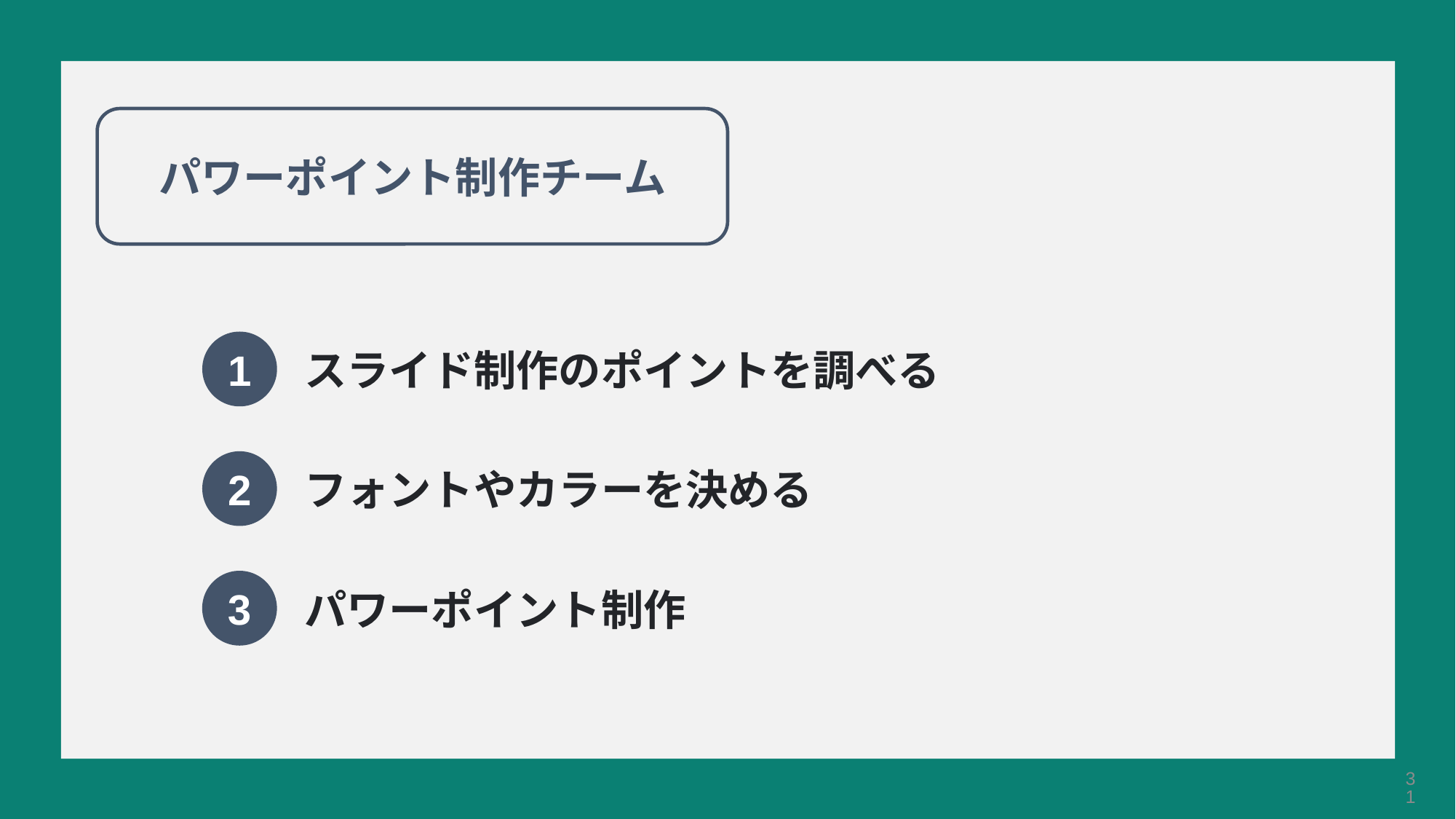

パワーポイント制作チーム
1
スライド制作のポイントを調べる
2
フォントやカラーを決める
3
パワーポイント制作
31